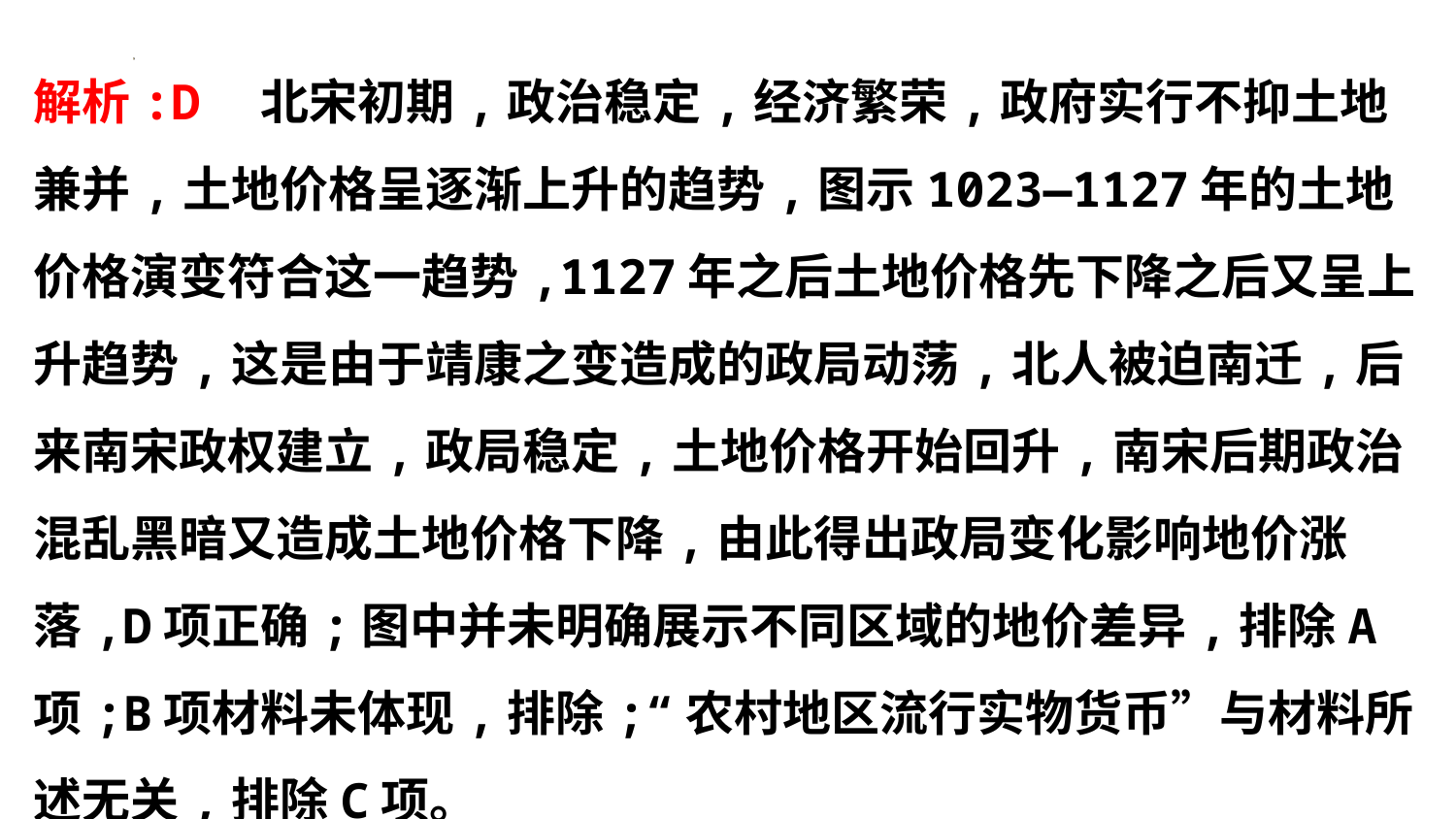

解析:D　北宋初期,政治稳定,经济繁荣,政府实行不抑土地兼并,土地价格呈逐渐上升的趋势,图示1023—1127年的土地价格演变符合这一趋势,1127年之后土地价格先下降之后又呈上升趋势,这是由于靖康之变造成的政局动荡,北人被迫南迁,后来南宋政权建立,政局稳定,土地价格开始回升,南宋后期政治混乱黑暗又造成土地价格下降,由此得出政局变化影响地价涨落,D项正确;图中并未明确展示不同区域的地价差异,排除A项;B项材料未体现,排除;“农村地区流行实物货币”与材料所述无关,排除C项。